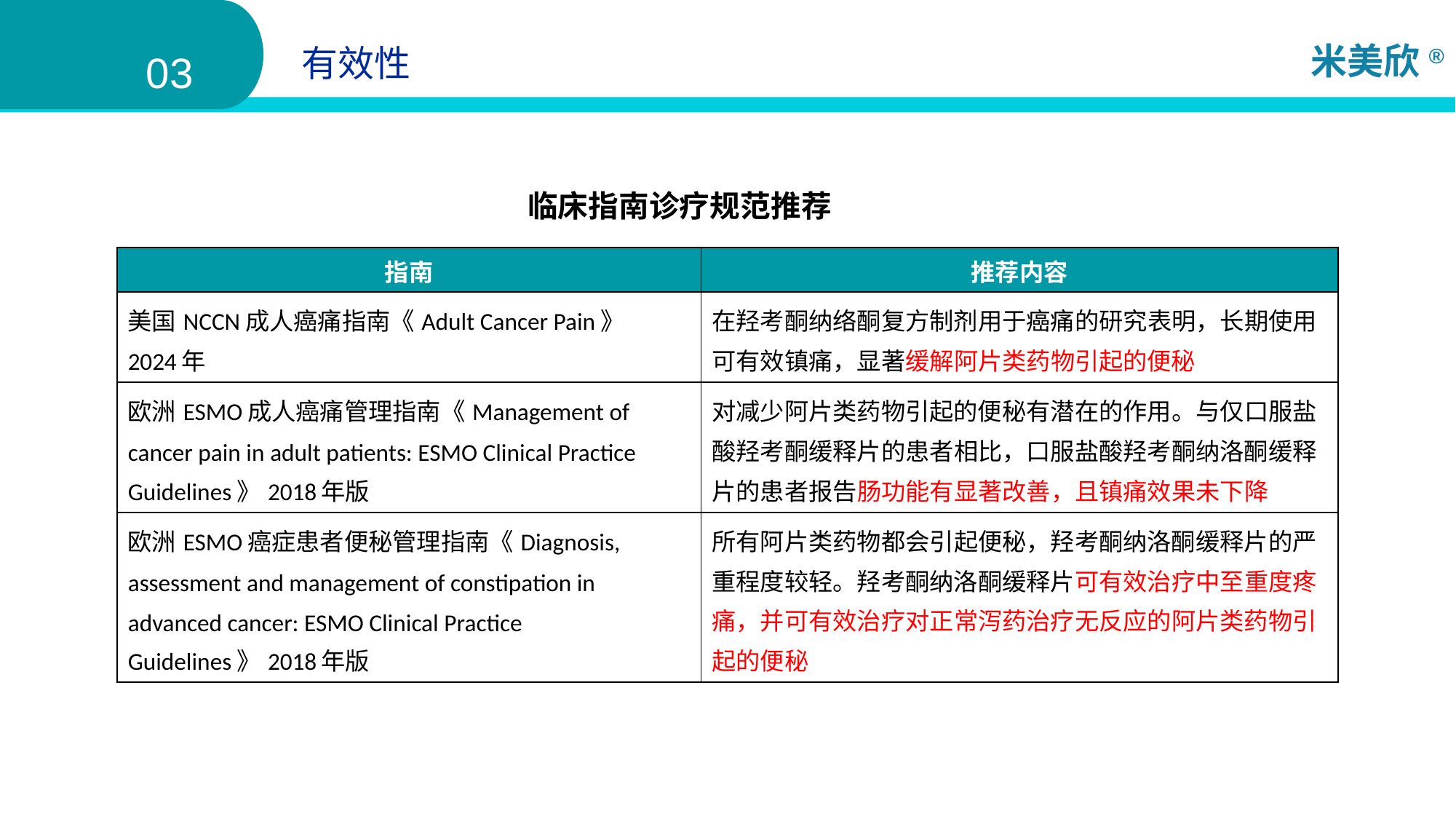

有效性
03

临床指南诊疗规范推荐
| 指南 | 推荐内容 |
| --- | --- |
| 美国NCCN成人癌痛指南《Adult Cancer Pain》 2024年 | 在羟考酮纳络酮复方制剂用于癌痛的研究表明，长期使用可有效镇痛，显著缓解阿片类药物引起的便秘 |
| 欧洲ESMO成人癌痛管理指南《Management of cancer pain in adult patients: ESMO Clinical Practice Guidelines》2018年版 | 对减少阿片类药物引起的便秘有潜在的作用。与仅口服盐酸羟考酮缓释片的患者相比，口服盐酸羟考酮纳洛酮缓释片的患者报告肠功能有显著改善，且镇痛效果未下降 |
| 欧洲ESMO癌症患者便秘管理指南《Diagnosis, assessment and management of constipation in advanced cancer: ESMO Clinical Practice Guidelines》2018年版 | 所有阿片类药物都会引起便秘，羟考酮纳洛酮缓释片的严重程度较轻。羟考酮纳洛酮缓释片可有效治疗中至重度疼痛，并可有效治疗对正常泻药治疗无反应的阿片类药物引起的便秘 |